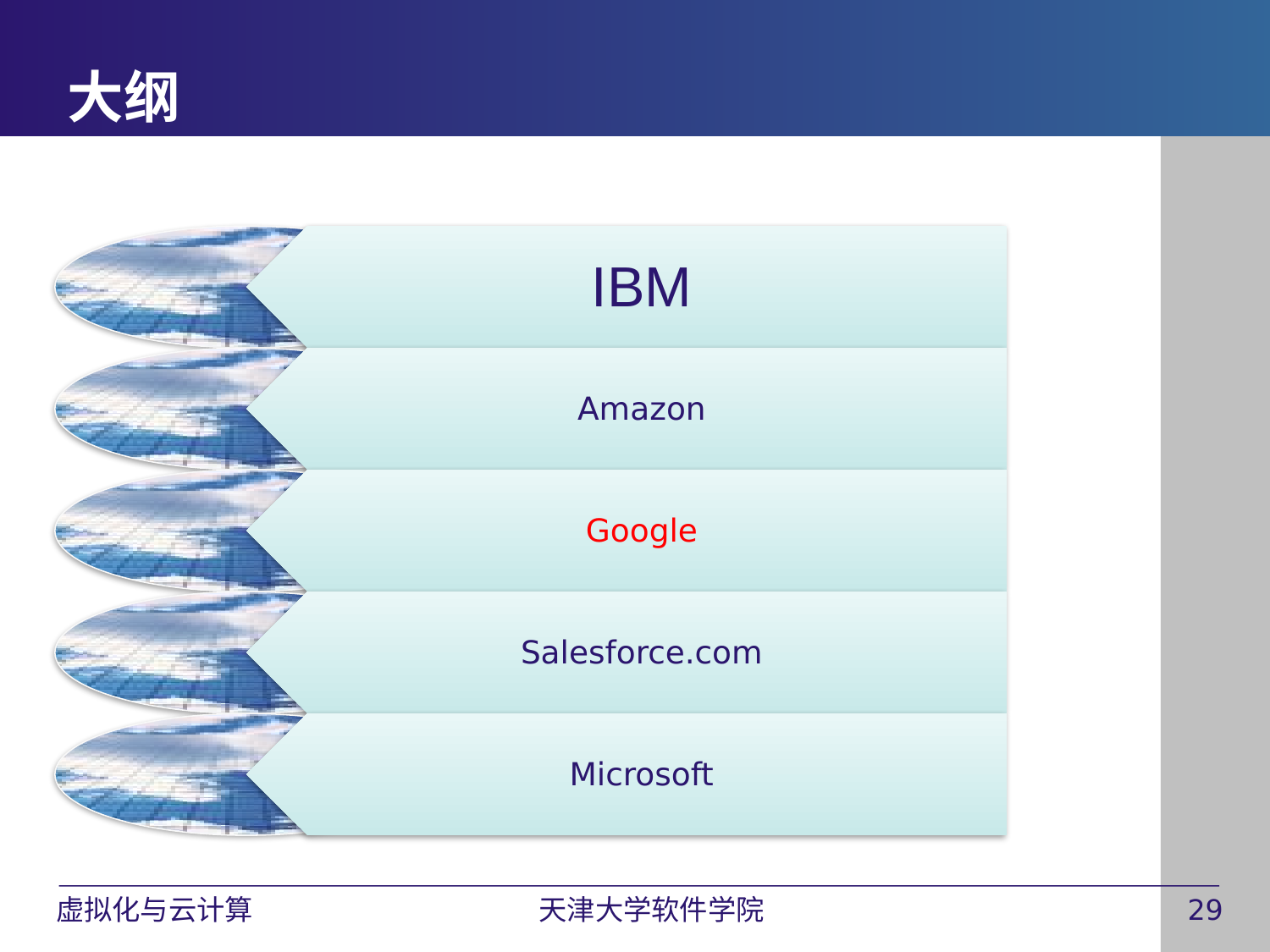

# 大纲
IBM
Amazon
Google
Salesforce.com
Microsoft